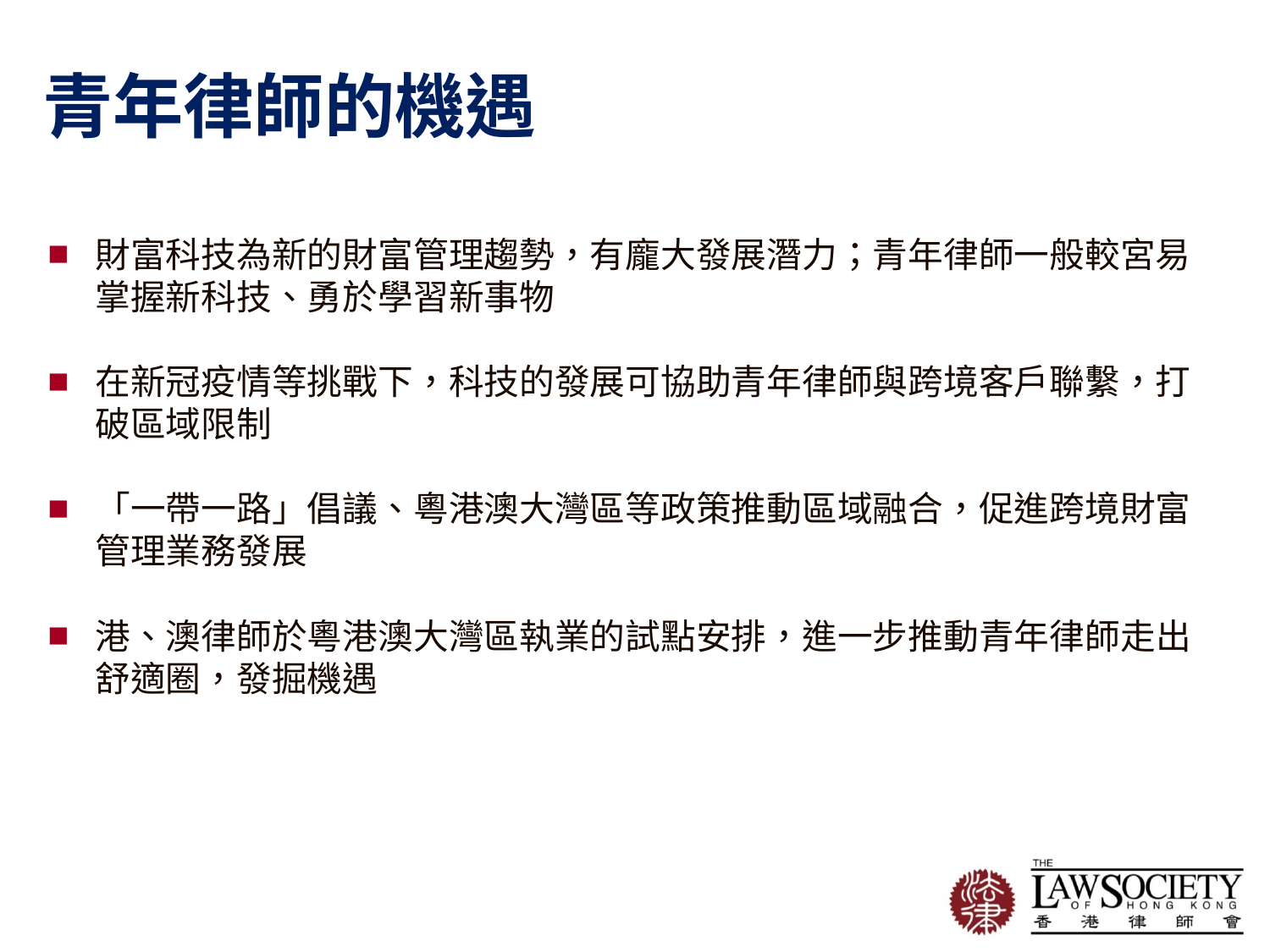

青年律師的機遇
財富科技為新的財富管理趨勢，有龐大發展潛力；青年律師一般較宮易掌握新科技、勇於學習新事物

在新冠疫情等挑戰下，科技的發展可協助青年律師與跨境客戶聯繫，打破區域限制

「一帶一路」倡議、粵港澳大灣區等政策推動區域融合，促進跨境財富管理業務發展

港、澳律師於粵港澳大灣區執業的試點安排，進一步推動青年律師走出舒適圈，發掘機遇